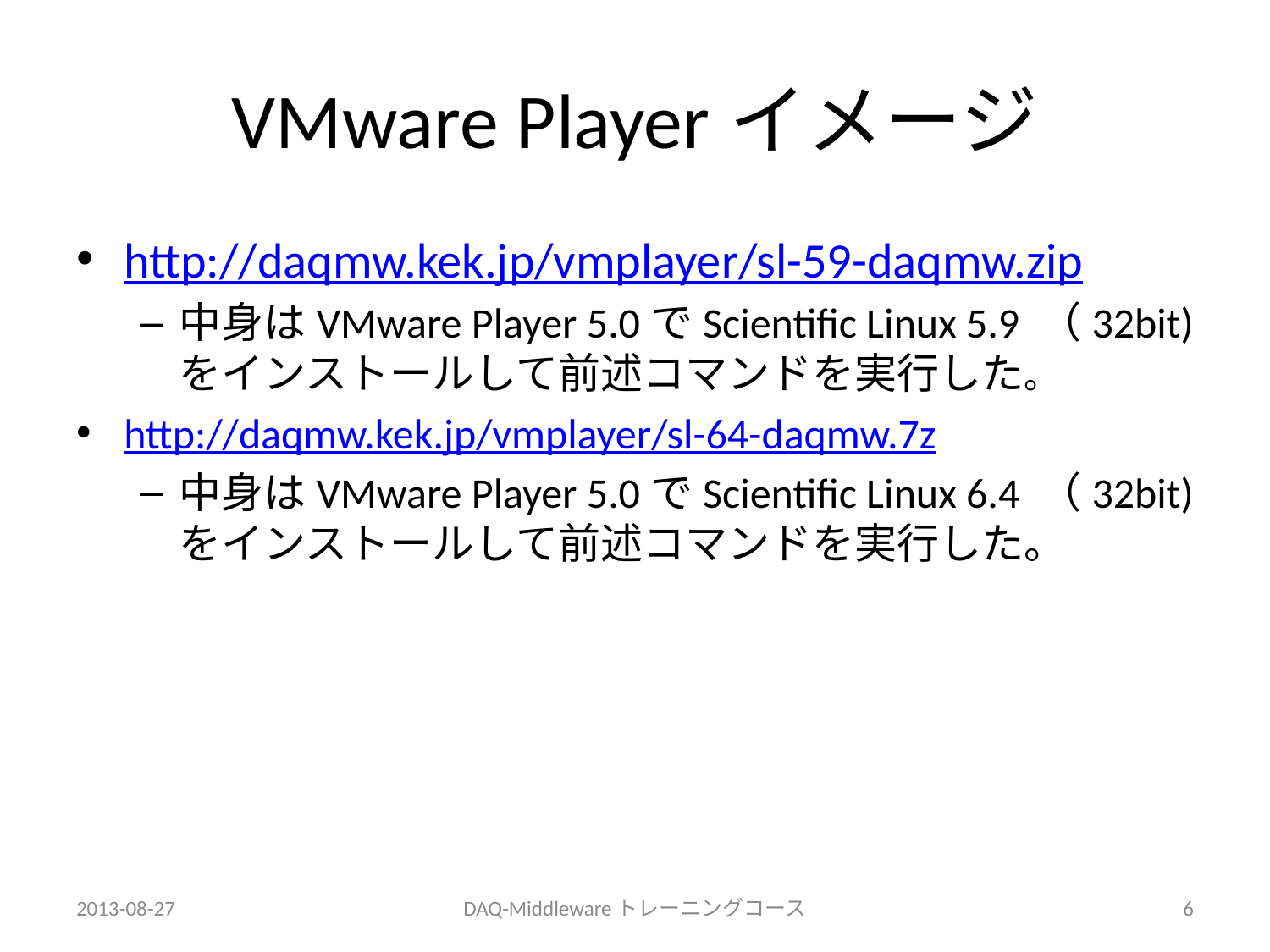

# VMware Playerイメージ
http://daqmw.kek.jp/vmplayer/sl-59-daqmw.zip
中身はVMware Player 5.0でScientific Linux 5.9 （32bit) をインストールして前述コマンドを実行した。
http://daqmw.kek.jp/vmplayer/sl-64-daqmw.7z
中身はVMware Player 5.0でScientific Linux 6.4 （32bit) をインストールして前述コマンドを実行した。

2013-08-27
DAQ-Middlewareトレーニングコース
6